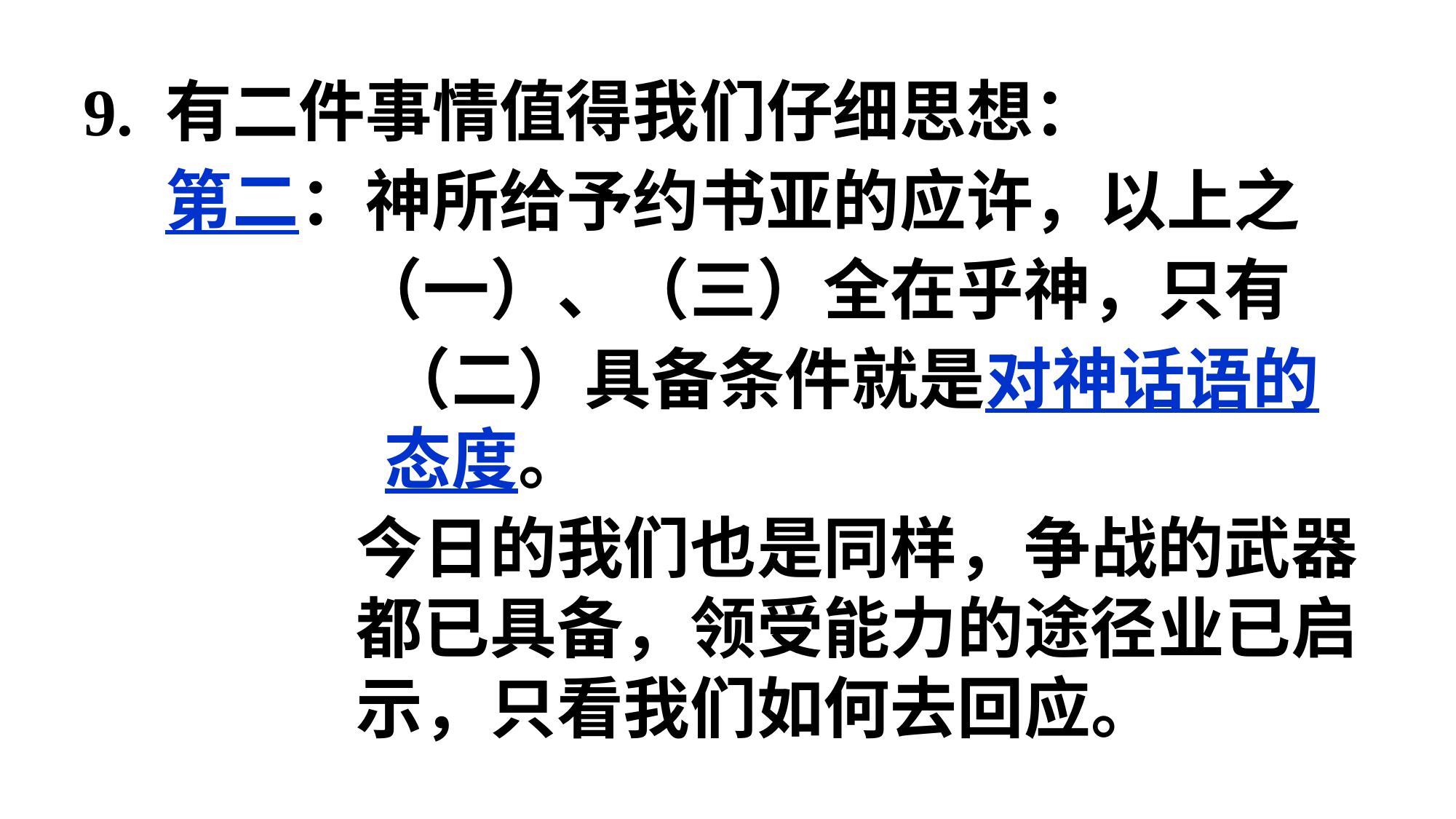

9. 	有二件事情值得我们仔细思想：
第二：神所给予约书亚的应许，以上之
	（一）、（三）全在乎神，只有
	（二）具备条件就是对神话语的态度。
今日的我们也是同样，争战的武器都已具备，领受能力的途径业已启示，只看我们如何去回应。